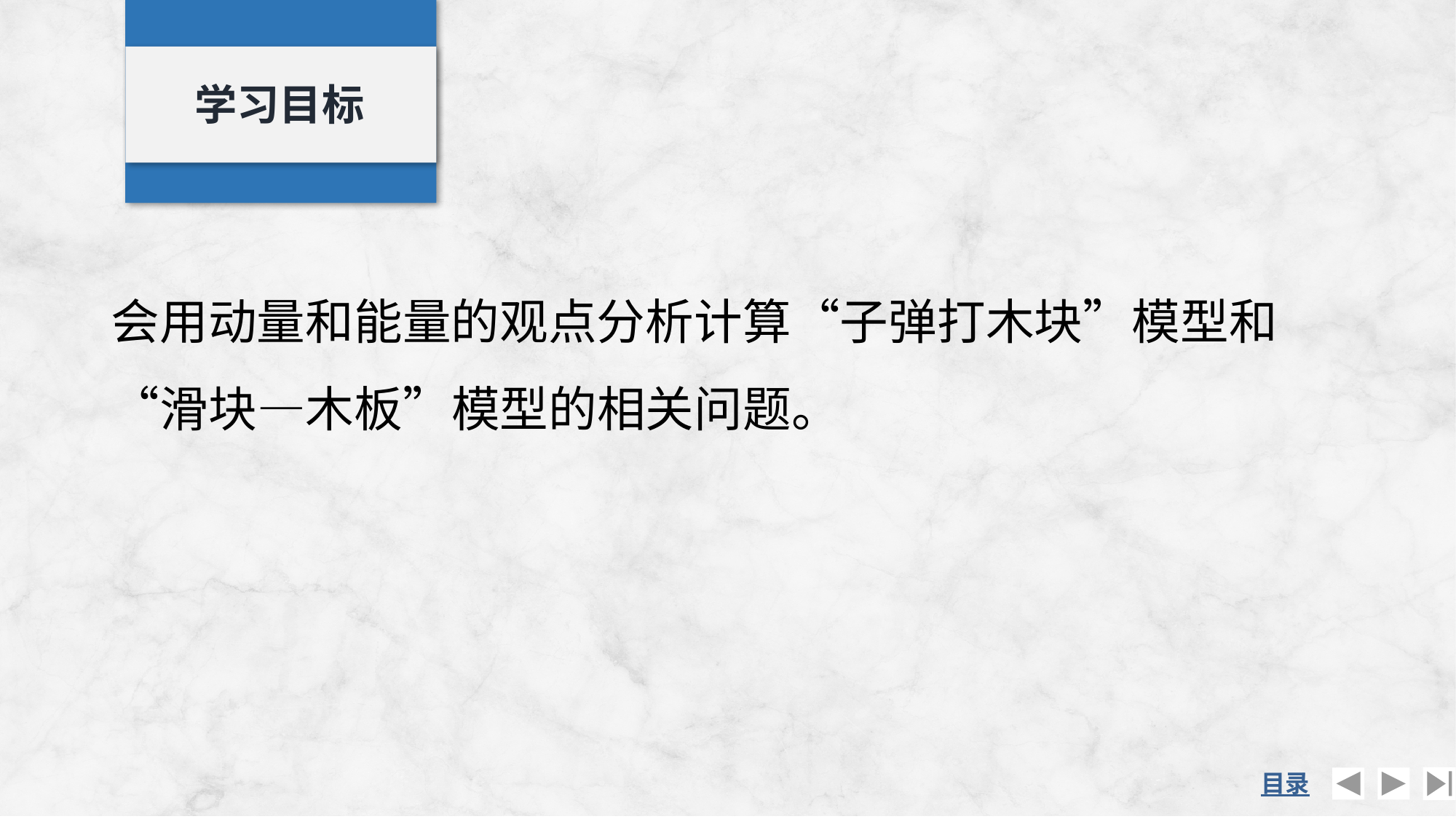

学习目标
会用动量和能量的观点分析计算“子弹打木块”模型和“滑块—木板”模型的相关问题。